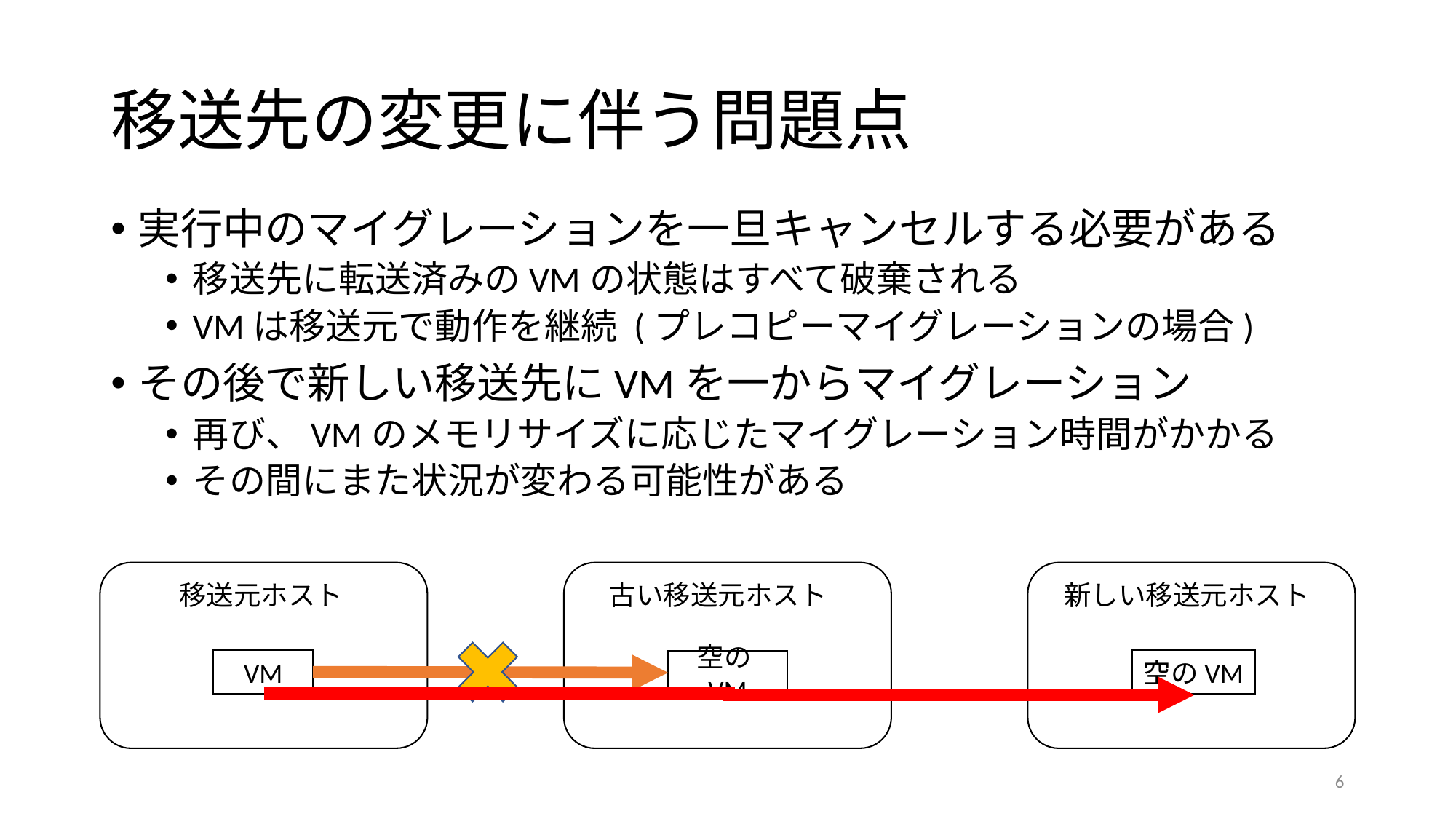

# 移送先の変更に伴う問題点
実行中のマイグレーションを一旦キャンセルする必要がある
移送先に転送済みのVMの状態はすべて破棄される
VMは移送元で動作を継続 (プレコピーマイグレーションの場合)
その後で新しい移送先にVMを一からマイグレーション
再び、VMのメモリサイズに応じたマイグレーション時間がかかる
その間にまた状況が変わる可能性がある

移送元ホスト
古い移送元ホスト
新しい移送元ホスト

VM
空のVM
空のVM
6